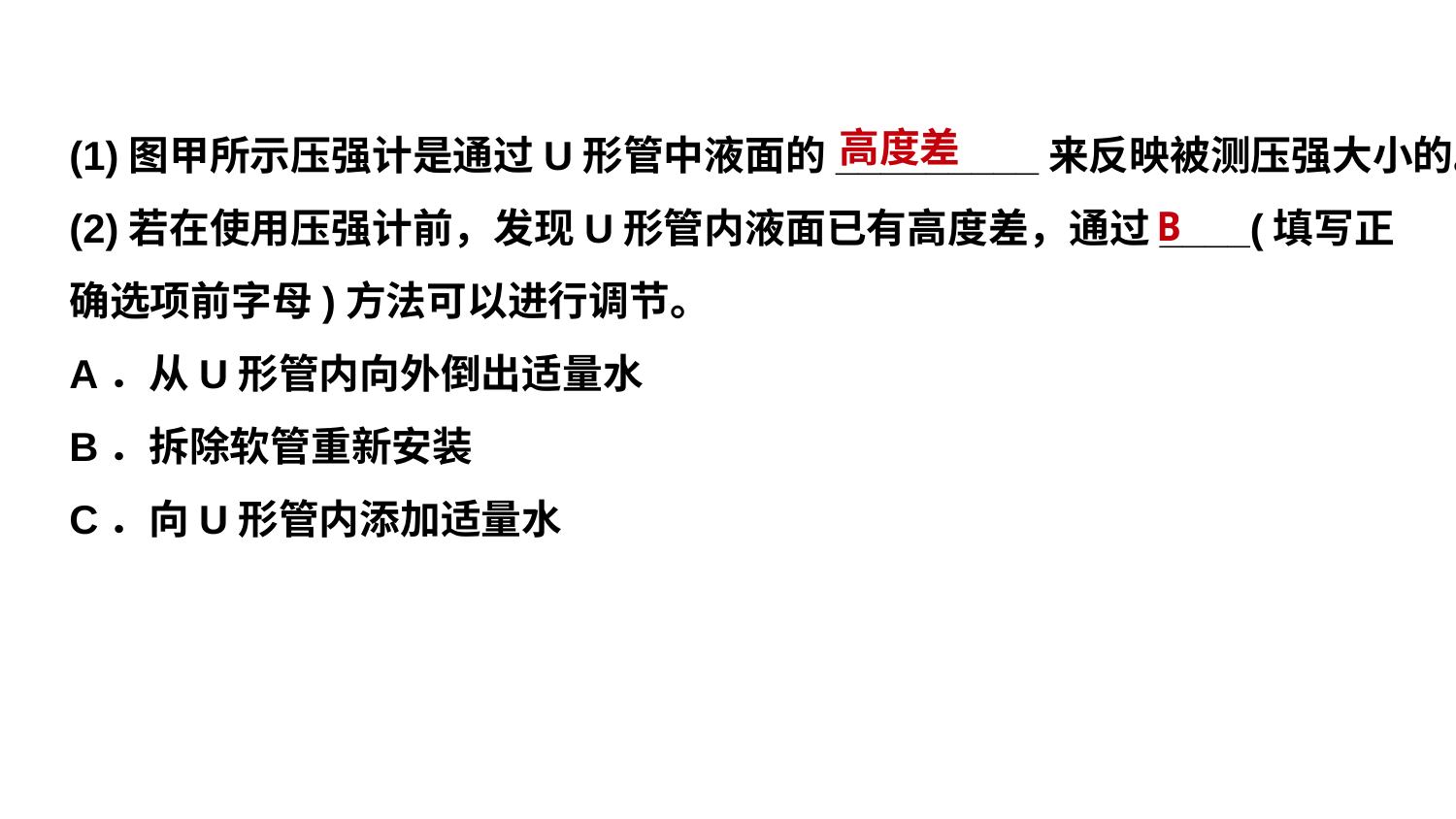

高度差
(1)图甲所示压强计是通过U形管中液面的_________来反映被测压强大小的。
(2)若在使用压强计前，发现U形管内液面已有高度差，通过____(填写正
确选项前字母)方法可以进行调节。
A．从U形管内向外倒出适量水
B．拆除软管重新安装
C．向U形管内添加适量水
 B